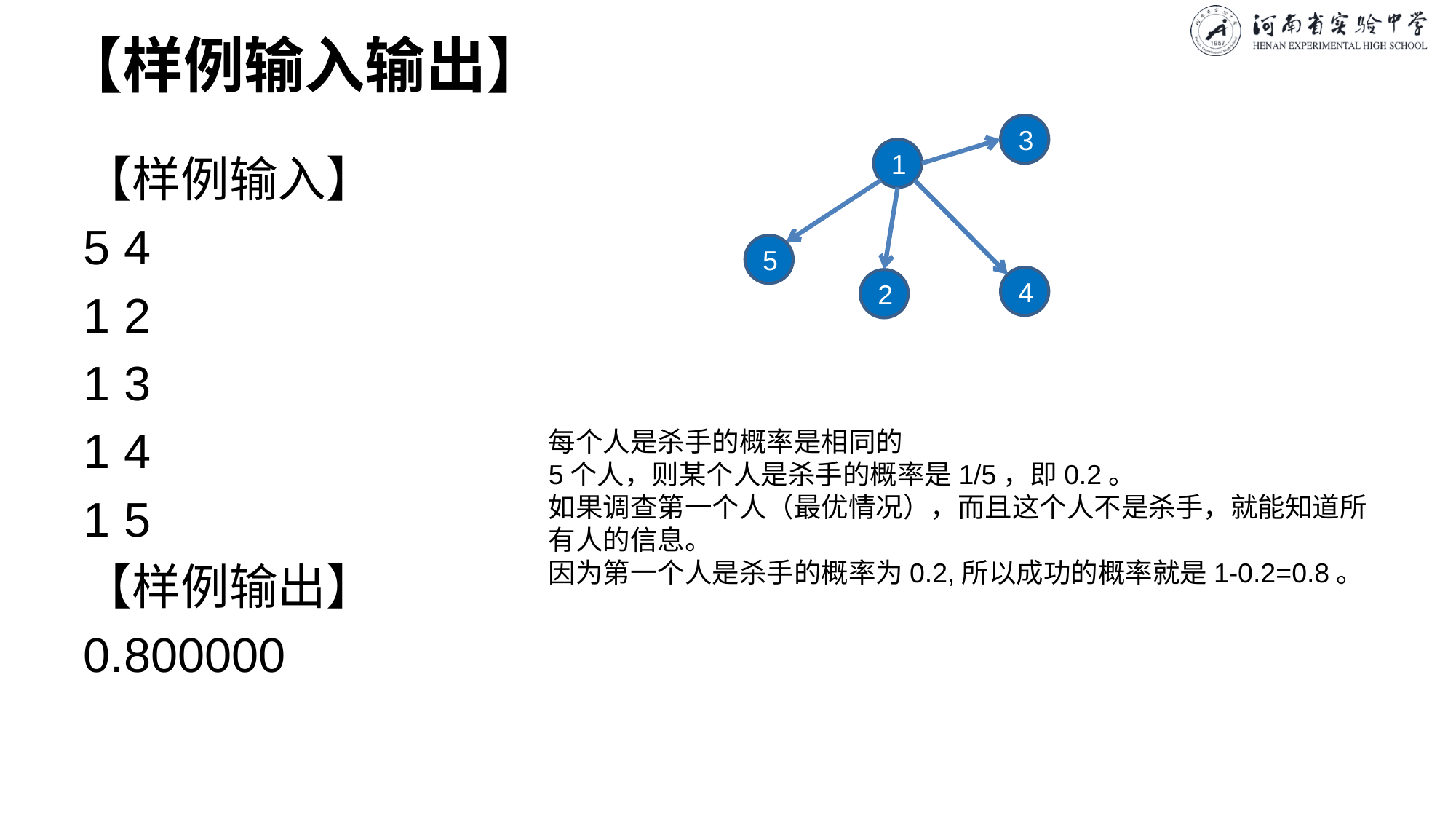

# 【样例输入输出】
3
1
【样例输入】
5 4
1 2
1 3
1 4
1 5
【样例输出】
0.800000
5
4
2
每个人是杀手的概率是相同的
5个人，则某个人是杀手的概率是1/5，即0.2。
如果调查第一个人（最优情况），而且这个人不是杀手，就能知道所有人的信息。
因为第一个人是杀手的概率为0.2,所以成功的概率就是1-0.2=0.8。